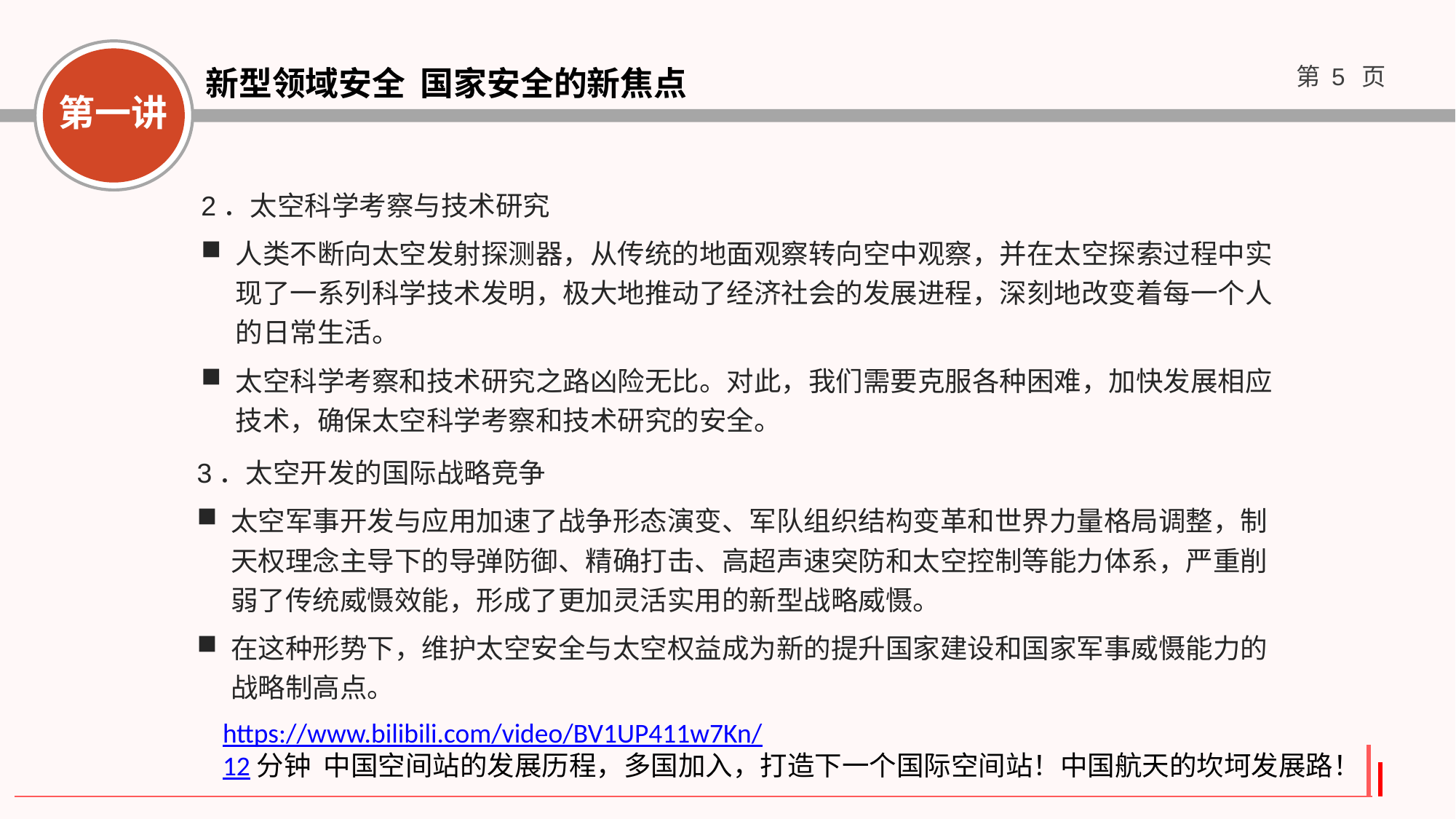

2．太空科学考察与技术研究
人类不断向太空发射探测器，从传统的地面观察转向空中观察，并在太空探索过程中实现了一系列科学技术发明，极大地推动了经济社会的发展进程，深刻地改变着每一个人的日常生活。
太空科学考察和技术研究之路凶险无比。对此，我们需要克服各种困难，加快发展相应技术，确保太空科学考察和技术研究的安全。
3．太空开发的国际战略竞争
太空军事开发与应用加速了战争形态演变、军队组织结构变革和世界力量格局调整，制天权理念主导下的导弹防御、精确打击、高超声速突防和太空控制等能力体系，严重削弱了传统威慑效能，形成了更加灵活实用的新型战略威慑。
在这种形势下，维护太空安全与太空权益成为新的提升国家建设和国家军事威慑能力的战略制高点。
https://www.bilibili.com/video/BV1UP411w7Kn/12分钟  中国空间站的发展历程，多国加入，打造下一个国际空间站！中国航天的坎坷发展路！